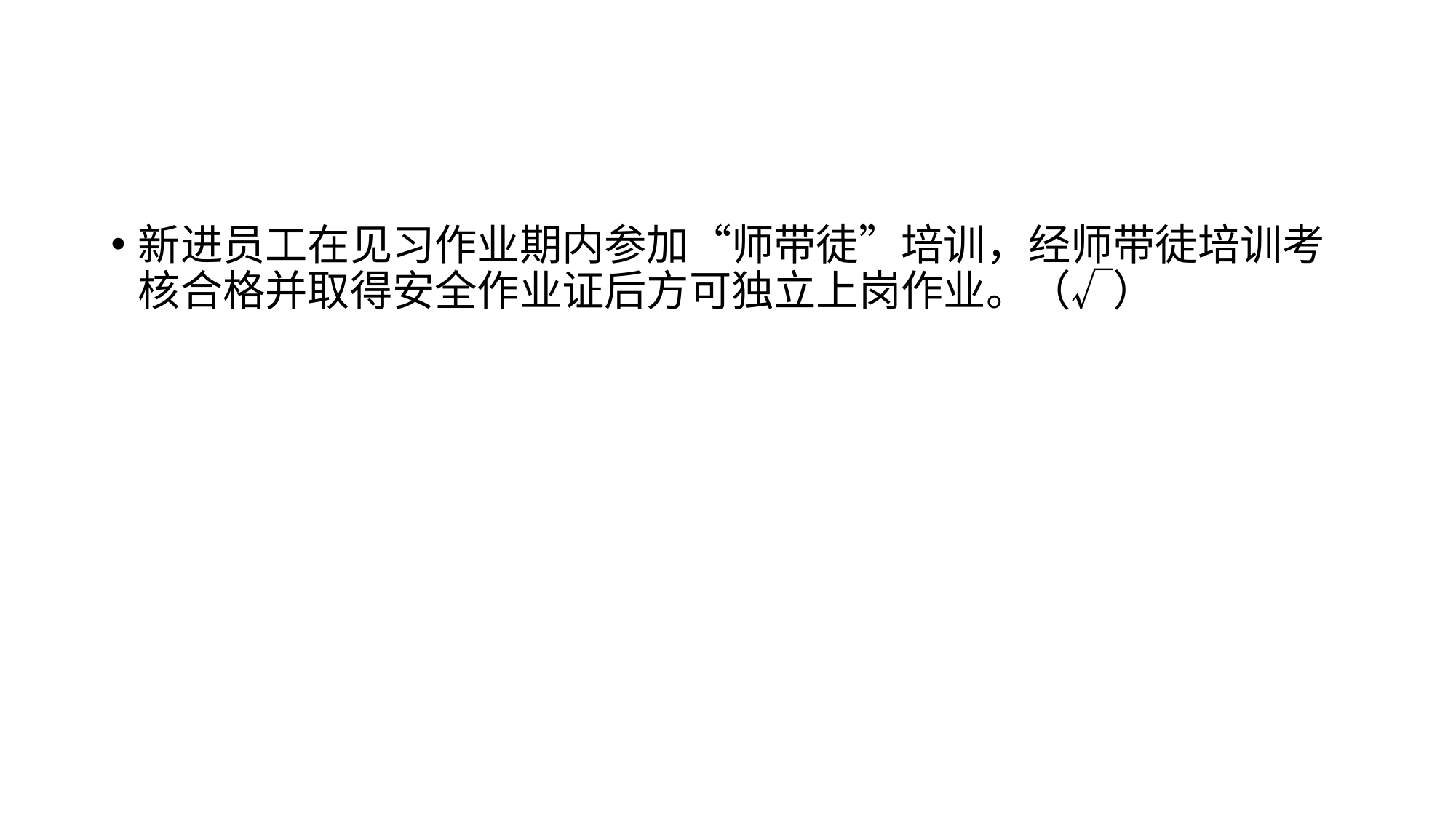

#
新进员工在见习作业期内参加“师带徒”培训，经师带徒培训考核合格并取得安全作业证后方可独立上岗作业。（√）